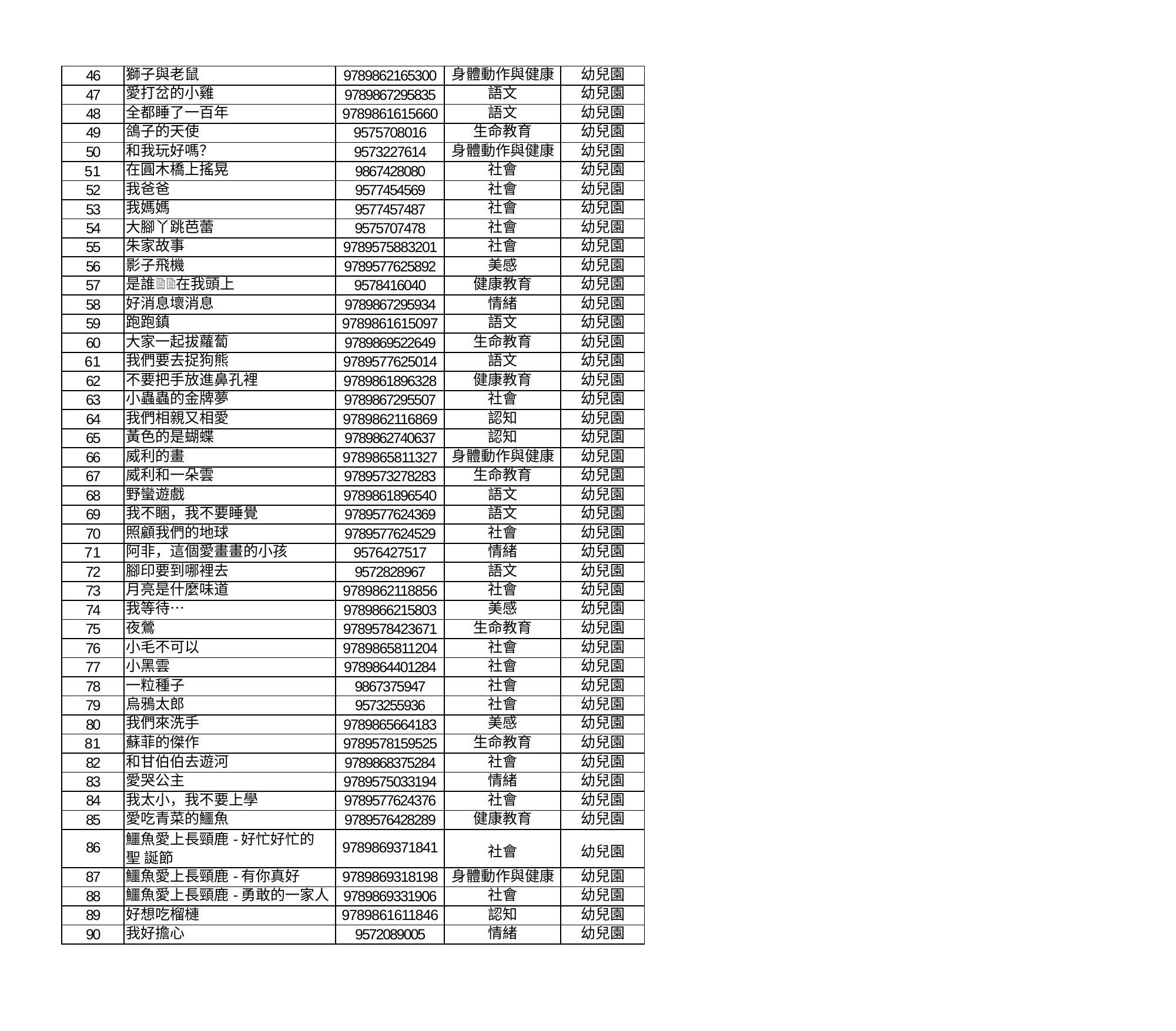

| 46 | 獅子與老鼠 | 9789862165300 | 身體動作與健康 | 幼兒園 |
| --- | --- | --- | --- | --- |
| 47 | 愛打岔的小雞 | 9789867295835 | 語文 | 幼兒園 |
| 48 | 全都睡了一百年 | 9789861615660 | 語文 | 幼兒園 |
| 49 | 鴿子的天使 | 9575708016 | 生命教育 | 幼兒園 |
| 50 | 和我玩好嗎？ | 9573227614 | 身體動作與健康 | 幼兒園 |
| 51 | 在圓木橋上搖晃 | 9867428080 | 社會 | 幼兒園 |
| 52 | 我爸爸 | 9577454569 | 社會 | 幼兒園 |
| 53 | 我媽媽 | 9577457487 | 社會 | 幼兒園 |
| 54 | 大腳丫跳芭蕾 | 9575707478 | 社會 | 幼兒園 |
| 55 | 朱家故事 | 9789575883201 | 社會 | 幼兒園 |
| 56 | 影子飛機 | 9789577625892 | 美感 | 幼兒園 |
| 57 | 是誰🗎🗎在我頭上 | 9578416040 | 健康教育 | 幼兒園 |
| 58 | 好消息壞消息 | 9789867295934 | 情緒 | 幼兒園 |
| 59 | 跑跑鎮 | 9789861615097 | 語文 | 幼兒園 |
| 60 | 大家一起拔蘿蔔 | 9789869522649 | 生命教育 | 幼兒園 |
| 61 | 我們要去捉狗熊 | 9789577625014 | 語文 | 幼兒園 |
| 62 | 不要把手放進鼻孔裡 | 9789861896328 | 健康教育 | 幼兒園 |
| 63 | 小蟲蟲的金牌夢 | 9789867295507 | 社會 | 幼兒園 |
| 64 | 我們相親又相愛 | 9789862116869 | 認知 | 幼兒園 |
| 65 | 黃色的是蝴蝶 | 9789862740637 | 認知 | 幼兒園 |
| 66 | 威利的畫 | 9789865811327 | 身體動作與健康 | 幼兒園 |
| 67 | 威利和一朵雲 | 9789573278283 | 生命教育 | 幼兒園 |
| 68 | 野蠻遊戲 | 9789861896540 | 語文 | 幼兒園 |
| 69 | 我不睏，我不要睡覺 | 9789577624369 | 語文 | 幼兒園 |
| 70 | 照顧我們的地球 | 9789577624529 | 社會 | 幼兒園 |
| 71 | 阿非，這個愛畫畫的小孩 | 9576427517 | 情緒 | 幼兒園 |
| 72 | 腳印要到哪裡去 | 9572828967 | 語文 | 幼兒園 |
| 73 | 月亮是什麼味道 | 9789862118856 | 社會 | 幼兒園 |
| 74 | 我等待… | 9789866215803 | 美感 | 幼兒園 |
| 75 | 夜鶯 | 9789578423671 | 生命教育 | 幼兒園 |
| 76 | 小毛不可以 | 9789865811204 | 社會 | 幼兒園 |
| 77 | 小黑雲 | 9789864401284 | 社會 | 幼兒園 |
| 78 | 一粒種子 | 9867375947 | 社會 | 幼兒園 |
| 79 | 烏鴉太郎 | 9573255936 | 社會 | 幼兒園 |
| 80 | 我們來洗手 | 9789865664183 | 美感 | 幼兒園 |
| 81 | 蘇菲的傑作 | 9789578159525 | 生命教育 | 幼兒園 |
| 82 | 和甘伯伯去遊河 | 9789868375284 | 社會 | 幼兒園 |
| 83 | 愛哭公主 | 9789575033194 | 情緒 | 幼兒園 |
| 84 | 我太小，我不要上學 | 9789577624376 | 社會 | 幼兒園 |
| 85 | 愛吃青菜的鱷魚 | 9789576428289 | 健康教育 | 幼兒園 |
| 86 | 鱷魚愛上長頸鹿-好忙好忙的聖 誕節 | 9789869371841 | 社會 | 幼兒園 |
| 87 | 鱷魚愛上長頸鹿-有你真好 | 9789869318198 | 身體動作與健康 | 幼兒園 |
| 88 | 鱷魚愛上長頸鹿-勇敢的一家人 | 9789869331906 | 社會 | 幼兒園 |
| 89 | 好想吃榴槤 | 9789861611846 | 認知 | 幼兒園 |
| 90 | 我好擔心 | 9572089005 | 情緒 | 幼兒園 |